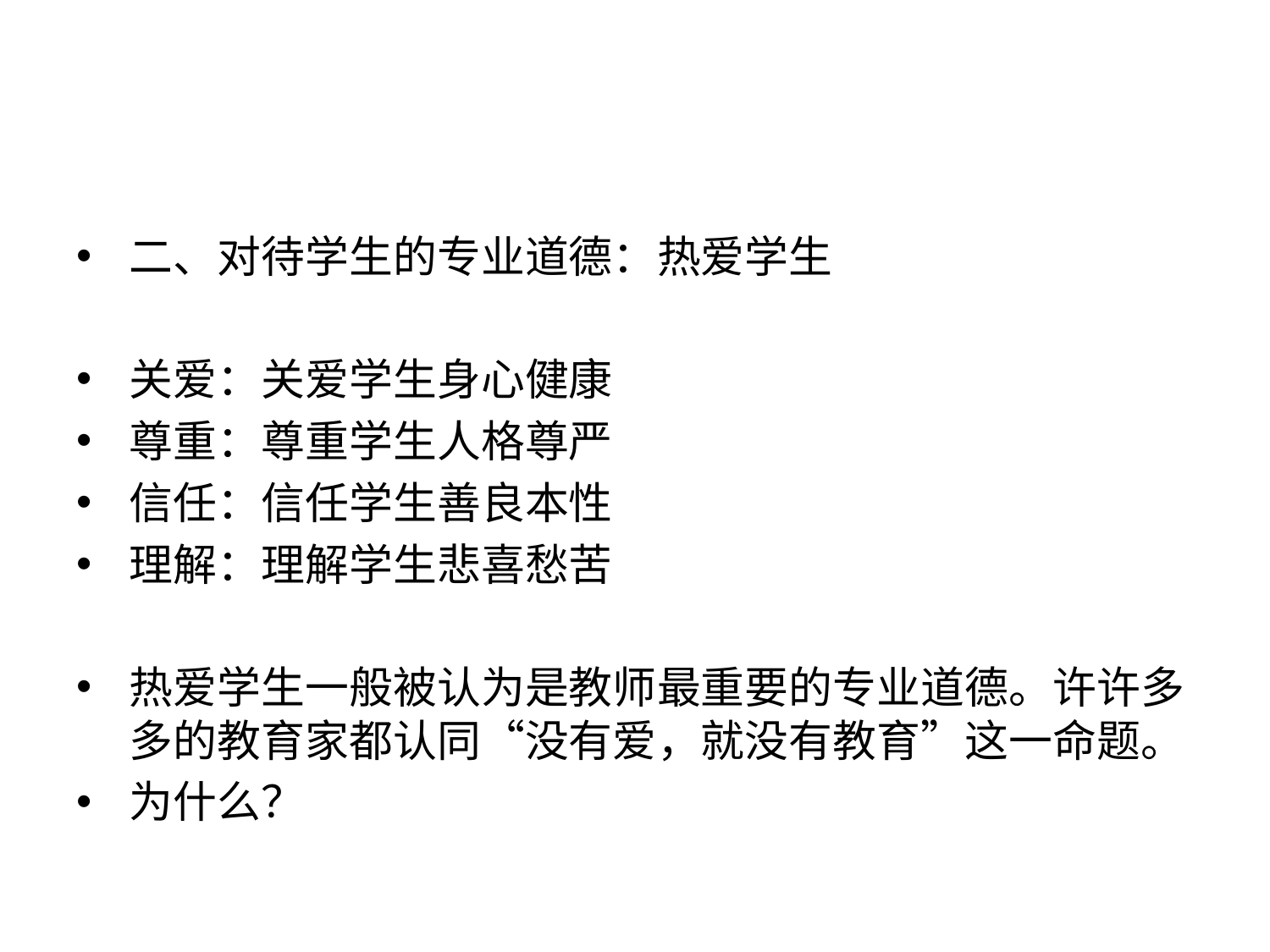

#
二、对待学生的专业道德：热爱学生

关爱：关爱学生身心健康
尊重：尊重学生人格尊严
信任：信任学生善良本性
理解：理解学生悲喜愁苦

热爱学生一般被认为是教师最重要的专业道德。许许多多的教育家都认同“没有爱，就没有教育”这一命题。
为什么？